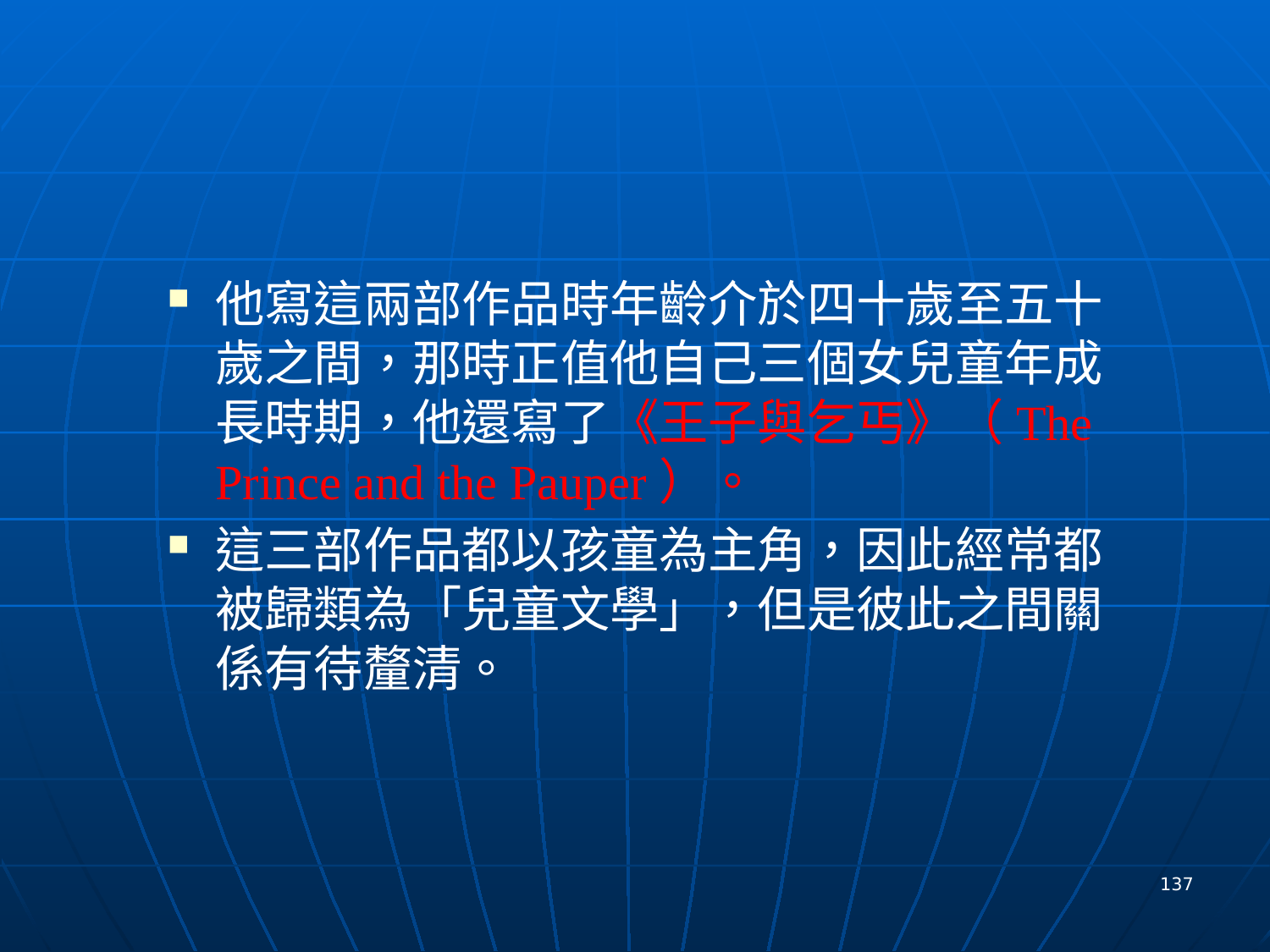

#
他寫這兩部作品時年齡介於四十歲至五十歲之間，那時正值他自己三個女兒童年成長時期，他還寫了《王子與乞丐》（The Prince and the Pauper）。
這三部作品都以孩童為主角，因此經常都被歸類為「兒童文學」，但是彼此之間關係有待釐清。
137